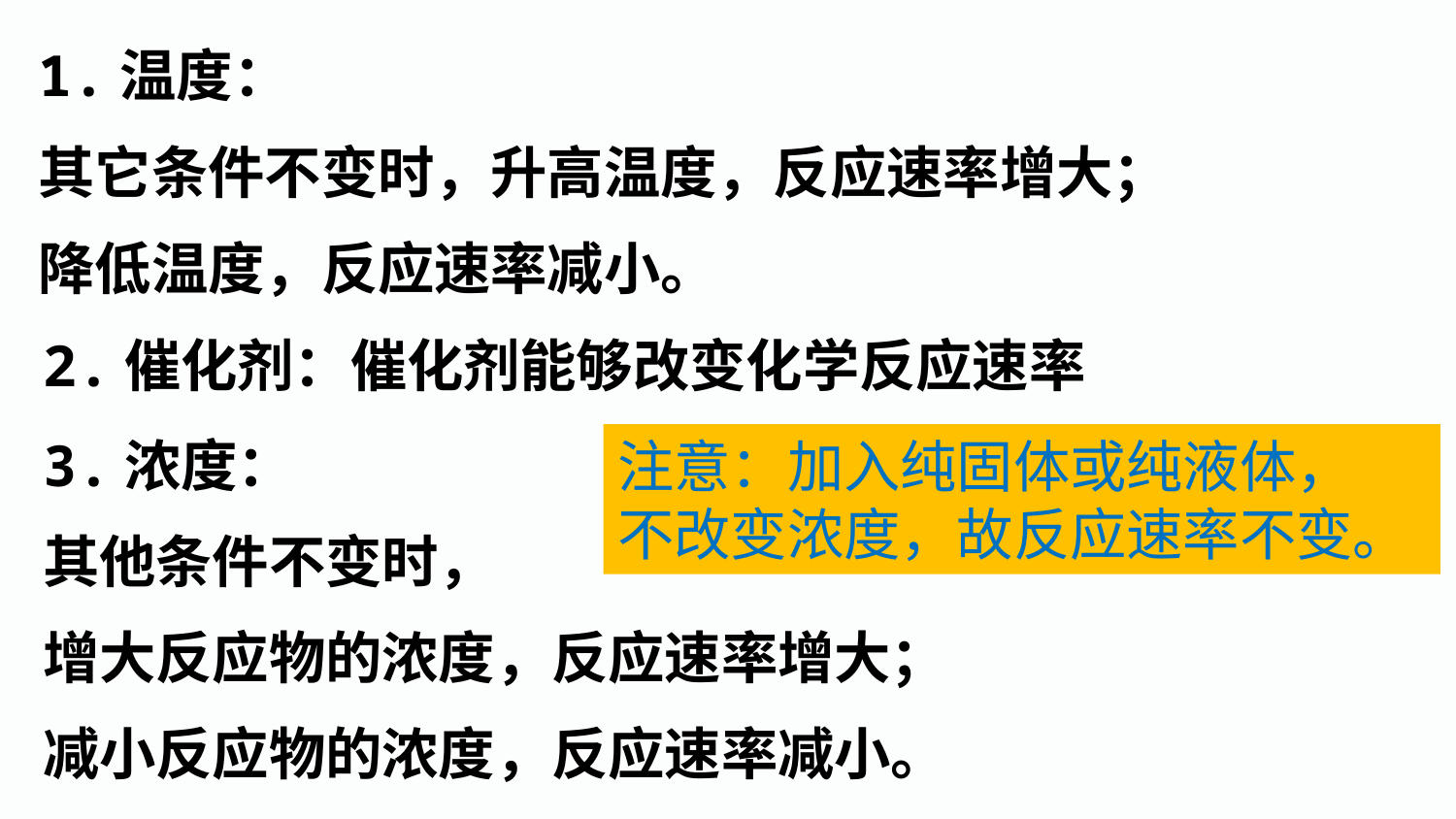

1.温度：
其它条件不变时，升高温度，反应速率增大；
降低温度，反应速率减小。
2.催化剂：催化剂能够改变化学反应速率
3.浓度：
其他条件不变时，
增大反应物的浓度，反应速率增大；
减小反应物的浓度，反应速率减小。
注意：加入纯固体或纯液体，
不改变浓度，故反应速率不变。